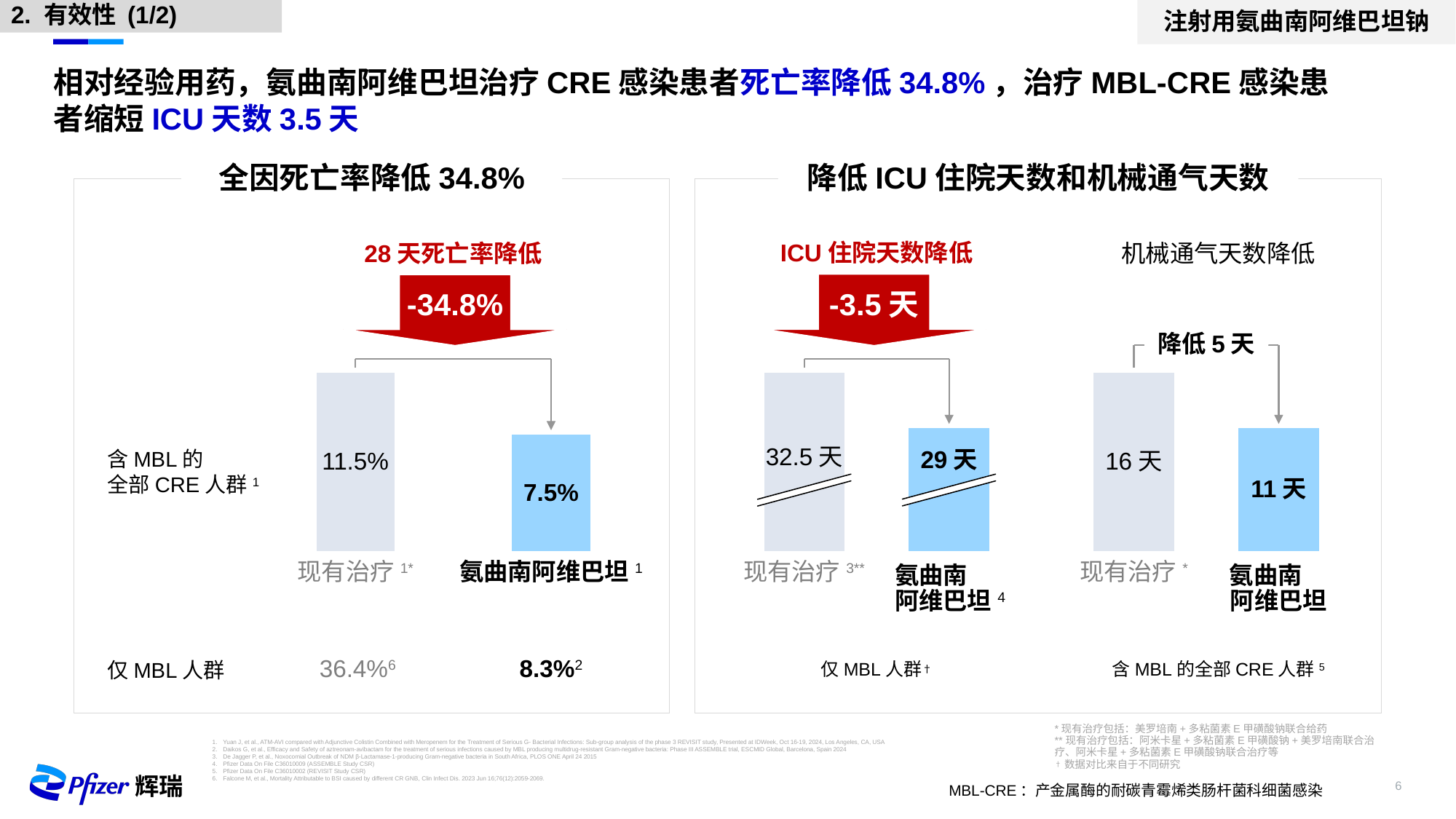

2. 有效性 (1/2)
注射用氨曲南阿维巴坦钠
# 相对经验用药，氨曲南阿维巴坦治疗CRE感染患者死亡率降低34.8%，治疗MBL-CRE感染患者缩短ICU天数3.5天
降低ICU住院天数和机械通气天数
全因死亡率降低34.8%

ICU住院天数降低
28天死亡率降低
机械通气天数降低
-3.5天
-34.8%
降低5天

### Chart

| Category |  |
|---|---|

### Chart

| Category |  |
|---|---|

### Chart

| Category |  |
|---|---|
含MBL的
全部CRE人群1
32.5天
29天
11.5%
16天

11天
7.5%

现有治疗1*
氨曲南阿维巴坦1
现有治疗3**
氨曲南
阿维巴坦4
现有治疗*
氨曲南
阿维巴坦
仅MBL人群
仅MBL人群†
含MBL的全部CRE人群5
36.4%6
8.3%2
*现有治疗包括：美罗培南+多粘菌素E甲磺酸钠联合给药
**现有治疗包括：阿米卡星+多粘菌素E甲磺酸钠+美罗培南联合治疗、阿米卡星+多粘菌素E甲磺酸钠联合治疗等
†数据对比来自于不同研究
Yuan J, et al., ATM-AVI compared with Adjunctive Colistin Combined with Meropenem for the Treatment of Serious G- Bacterial Infections: Sub-group analysis of the phase 3 REVISIT study, Presented at IDWeek, Oct 16-19, 2024, Los Angeles, CA, USA
Daikos G, et al., Efficacy and Safety of aztreonam-avibactam for the treatment of serious infections caused by MBL producing multidrug-resistant Gram-negative bacteria: Phase III ASSEMBLE trial, ESCMID Global, Barcelona, Spain 2024
De Jagger P, et al., Noxocomial Outbreak of NDM β-Lactamase-1-producing Gram-negative bacteria in South Africa, PLOS ONE April 24 2015
Pfizer Data On File C36010009 (ASSEMBLE Study CSR)
Pfizer Data On File C36010002 (REVISIT Study CSR)
Falcone M, et al., Mortality Attributable to BSI caused by different CR GNB, Clin Infect Dis. 2023 Jun 16;76(12):2059-2069.
MBL-CRE：产金属酶的耐碳青霉烯类肠杆菌科细菌感染